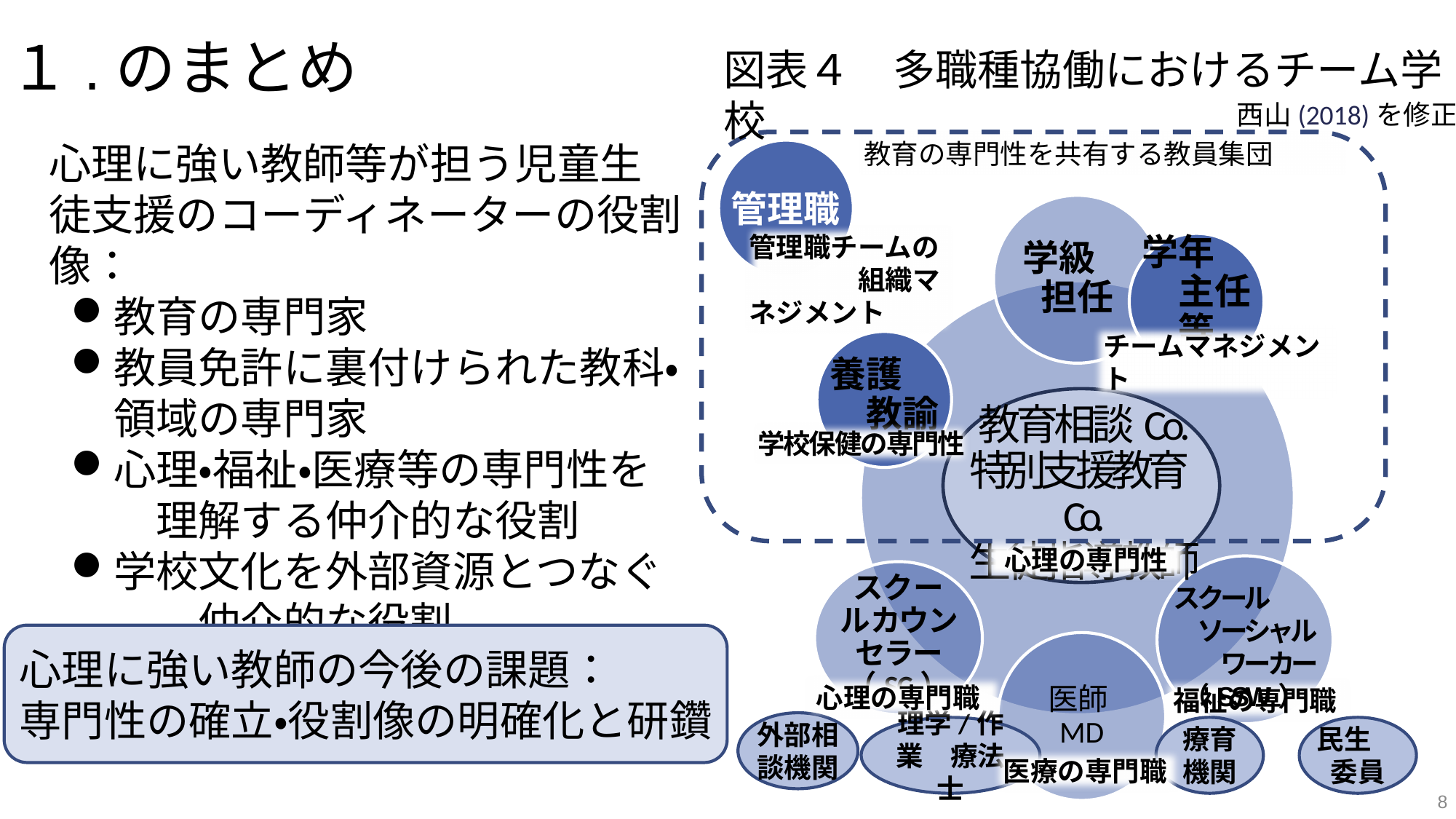

# １.のまとめ
図表４　多職種協働におけるチーム学校
西山(2018)を修正
教育の専門性を共有する教員集団
心理に強い教師等が担う児童生徒支援のコーディネーターの役割像：
教育の専門家
教員免許に裏付けられた教科・領域の専門家
心理・福祉・医療等の専門性を　理解する仲介的な役割
学校文化を外部資源とつなぐ　　仲介的な役割

管理職

学級　担任

医師MD
スクールカウンセラー（SC）
管理職チームの　　　　組織マネジメント

学年　　主任等
チームマネジメント

養護　　教諭

教育相談Co.
特別支援教育Co.
生徒指導教師
学校保健の専門性
心理の専門性
スクール　　　ソーシャル　　ワーカー（SSW）
心理に強い教師の今後の課題：
専門性の確立・役割像の明確化と研鑽
心理の専門職
福祉の専門職
外部相談機関
理学/作業　療法士
療育機関
民生　委員
医療の専門職
8